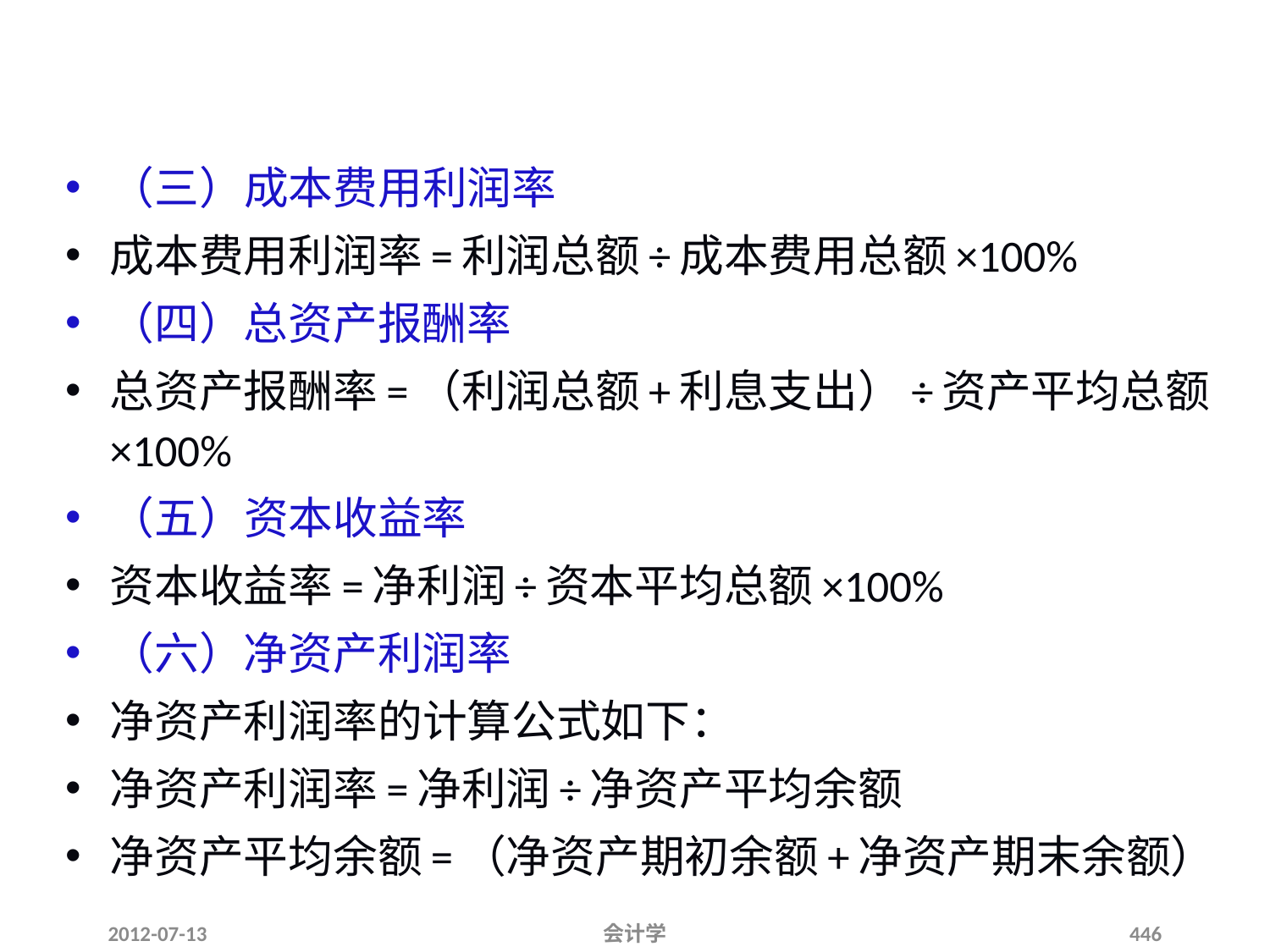

（三）成本费用利润率
成本费用利润率=利润总额÷成本费用总额×100%
（四）总资产报酬率
总资产报酬率=（利润总额+利息支出）÷资产平均总额×100%
（五）资本收益率
资本收益率=净利润÷资本平均总额×100%
（六）净资产利润率
净资产利润率的计算公式如下：
净资产利润率=净利润÷净资产平均余额
净资产平均余额=（净资产期初余额+净资产期末余额）

2012-07-13
会计学
446